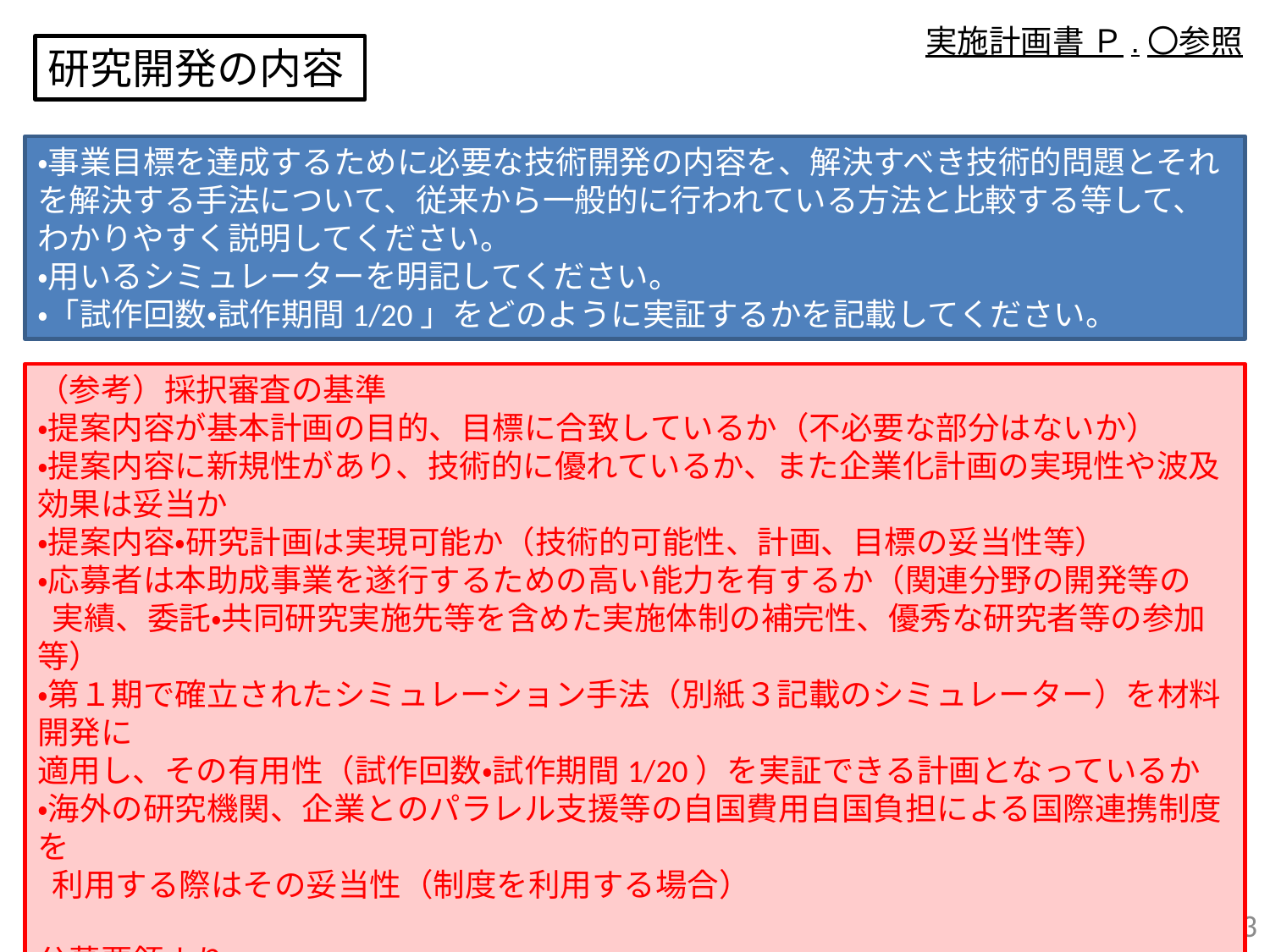

実施計画書 Ｐ.〇参照
研究開発の内容
・事業目標を達成するために必要な技術開発の内容を、解決すべき技術的問題とそれを解決する手法について、従来から一般的に行われている方法と比較する等して、わかりやすく説明してください。
・用いるシミュレーターを明記してください。
・「試作回数・試作期間1/20」をどのように実証するかを記載してください。
（参考）採択審査の基準
・提案内容が基本計画の目的、目標に合致しているか（不必要な部分はないか）
・提案内容に新規性があり、技術的に優れているか、また企業化計画の実現性や波及効果は妥当か
・提案内容・研究計画は実現可能か（技術的可能性、計画、目標の妥当性等）
・応募者は本助成事業を遂行するための高い能力を有するか（関連分野の開発等の
 実績、委託・共同研究実施先等を含めた実施体制の補完性、優秀な研究者等の参加等）
・第１期で確立されたシミュレーション手法（別紙３記載のシミュレーター）を材料開発に
適用し、その有用性（試作回数・試作期間1/20）を実証できる計画となっているか
・海外の研究機関、企業とのパラレル支援等の自国費用自国負担による国際連携制度を
 利用する際はその妥当性（制度を利用する場合）

公募要領より
3